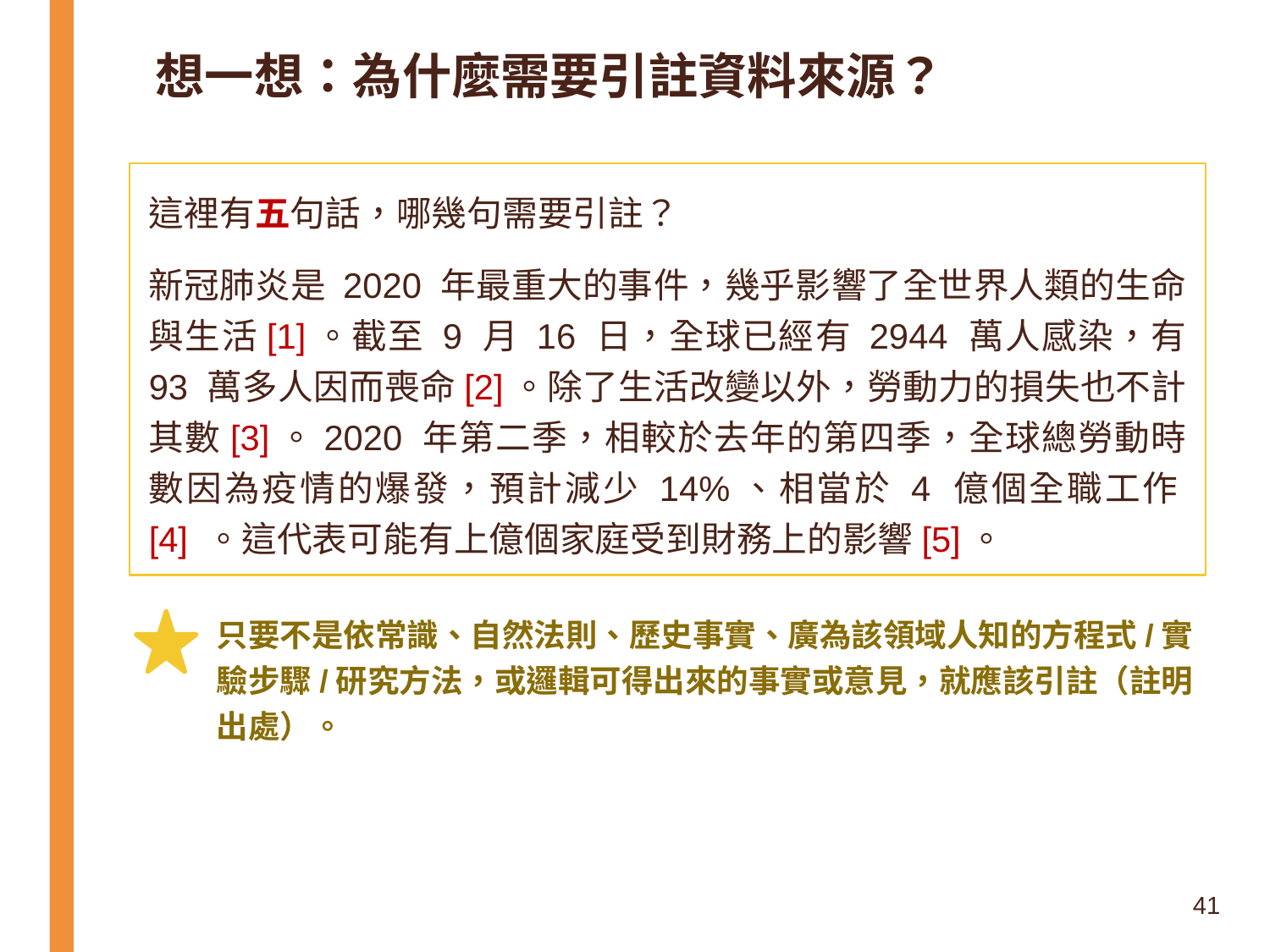

# 想一想：為什麼需要引註資料來源？

這裡有五句話，哪幾句需要引註？
新冠肺炎是 2020 年最重大的事件，幾乎影響了全世界人類的生命與生活[1]。截至 9 月 16 日，全球已經有 2944 萬人感染，有 93 萬多人因而喪命[2]。除了生活改變以外，勞動力的損失也不計其數[3]。2020 年第二季，相較於去年的第四季，全球總勞動時數因為疫情的爆發，預計減少 14%、相當於 4 億個全職工作[4] 。這代表可能有上億個家庭受到財務上的影響[5]。

只要不是依常識、自然法則、歷史事實、廣為該領域人知的方程式/實驗步驟/研究方法，或邏輯可得出來的事實或意見，就應該引註（註明出處）。

41